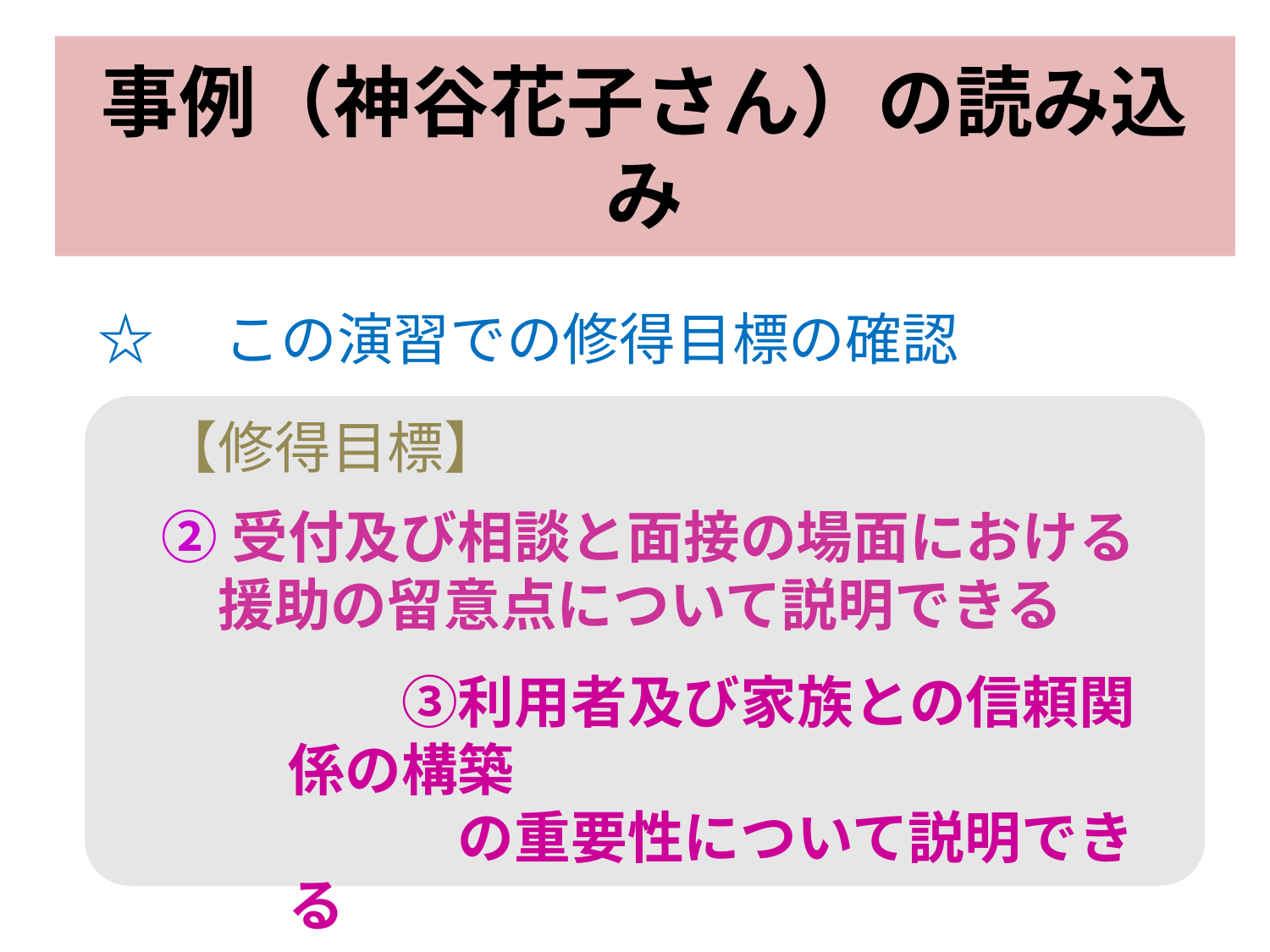

# 事例（神谷花子さん）の読み込み
☆　この演習での修得目標の確認
【修得目標】

②受付及び相談と面接の場面における
　援助の留意点について説明できる

　　➂利用者及び家族との信頼関係の構築
　　　の重要性について説明できる